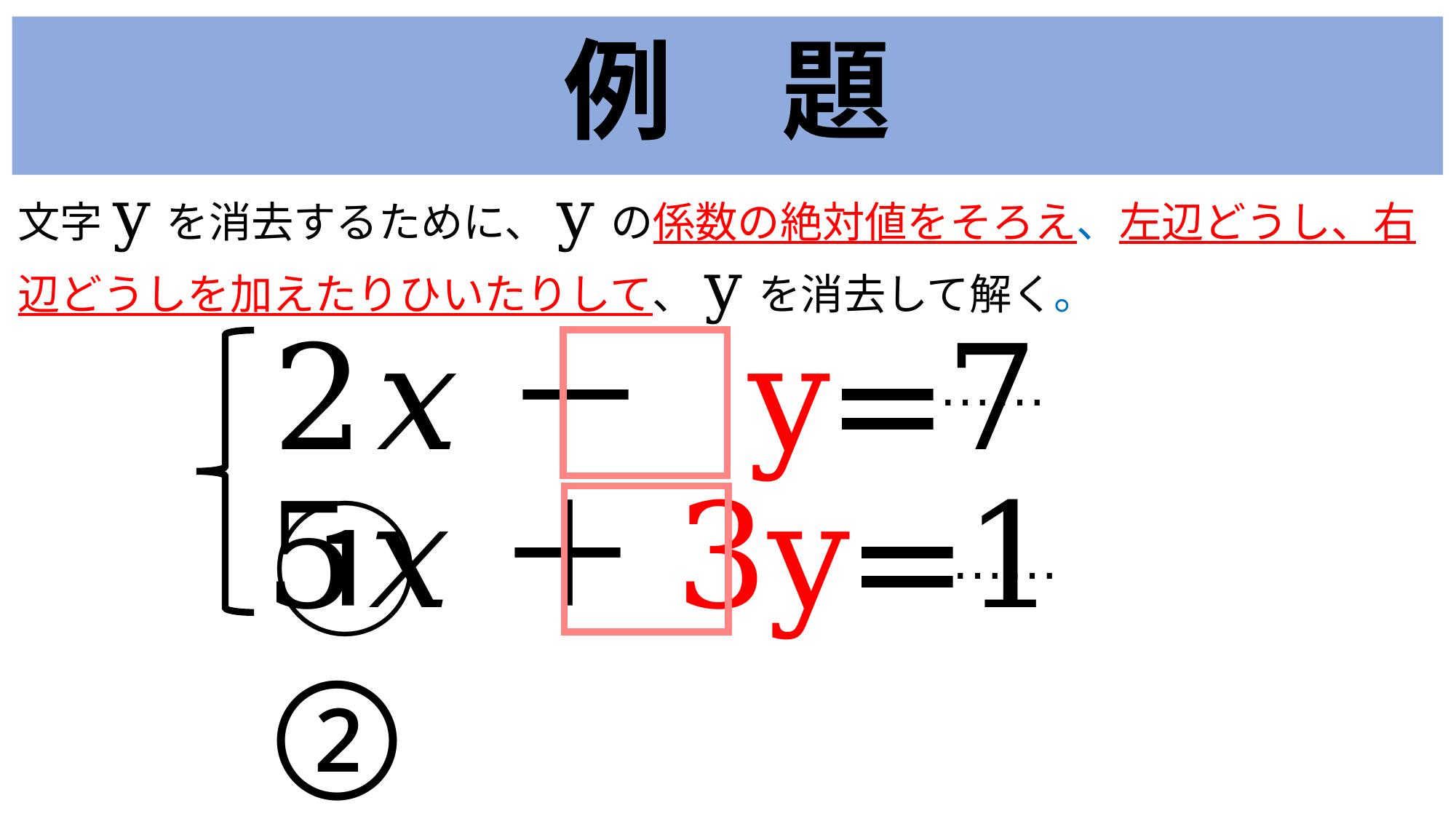

例　題
文字yを消去するために、yの係数の絶対値をそろえ、左辺どうし、右辺どうしを加えたりひいたりして、yを消去して解く。
2𝑥－  y=7 　①
5𝑥＋3y=1     ②

……
……